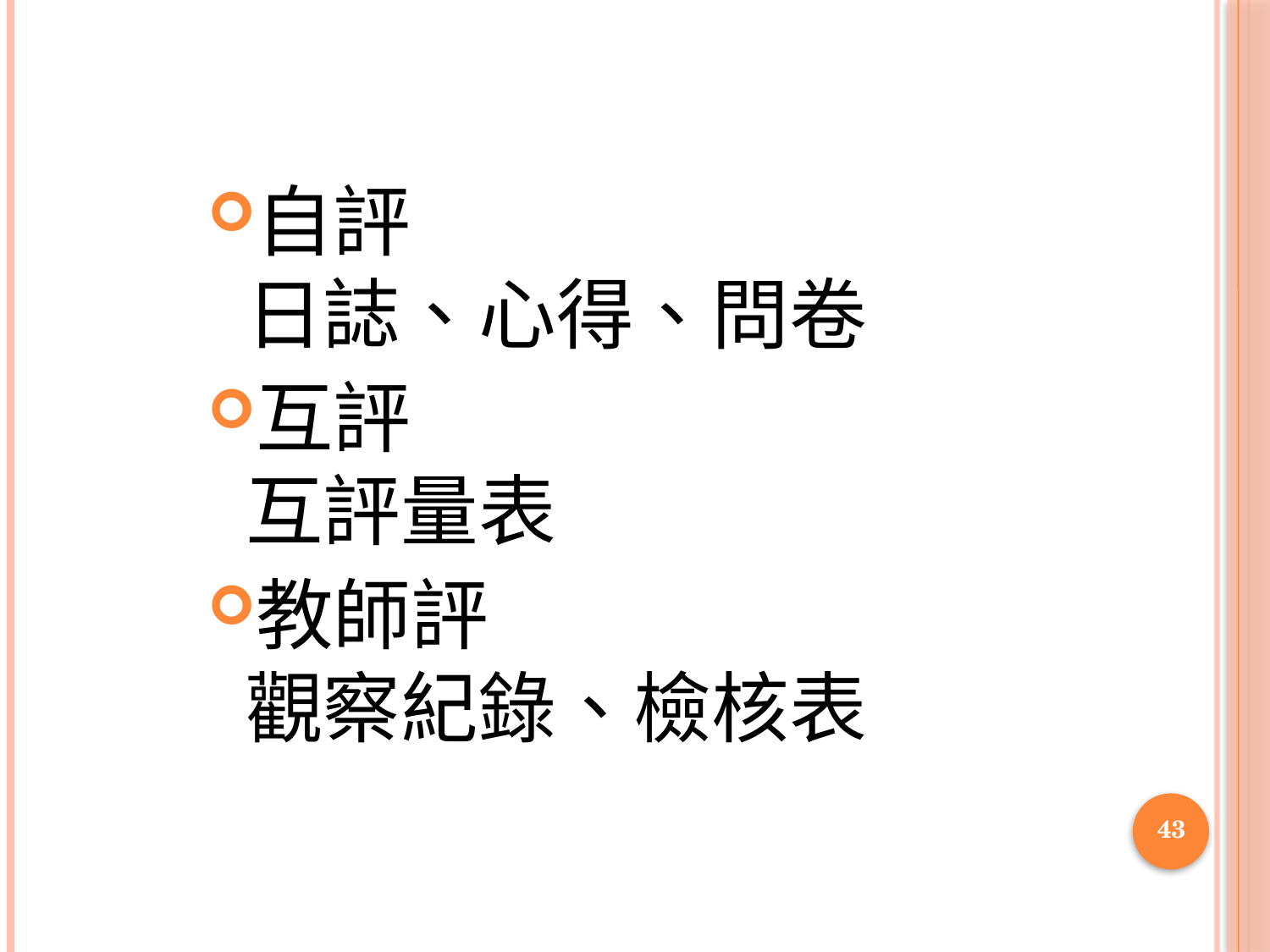

自評
日誌、心得、問卷
互評
互評量表
教師評
觀察紀錄、檢核表
43